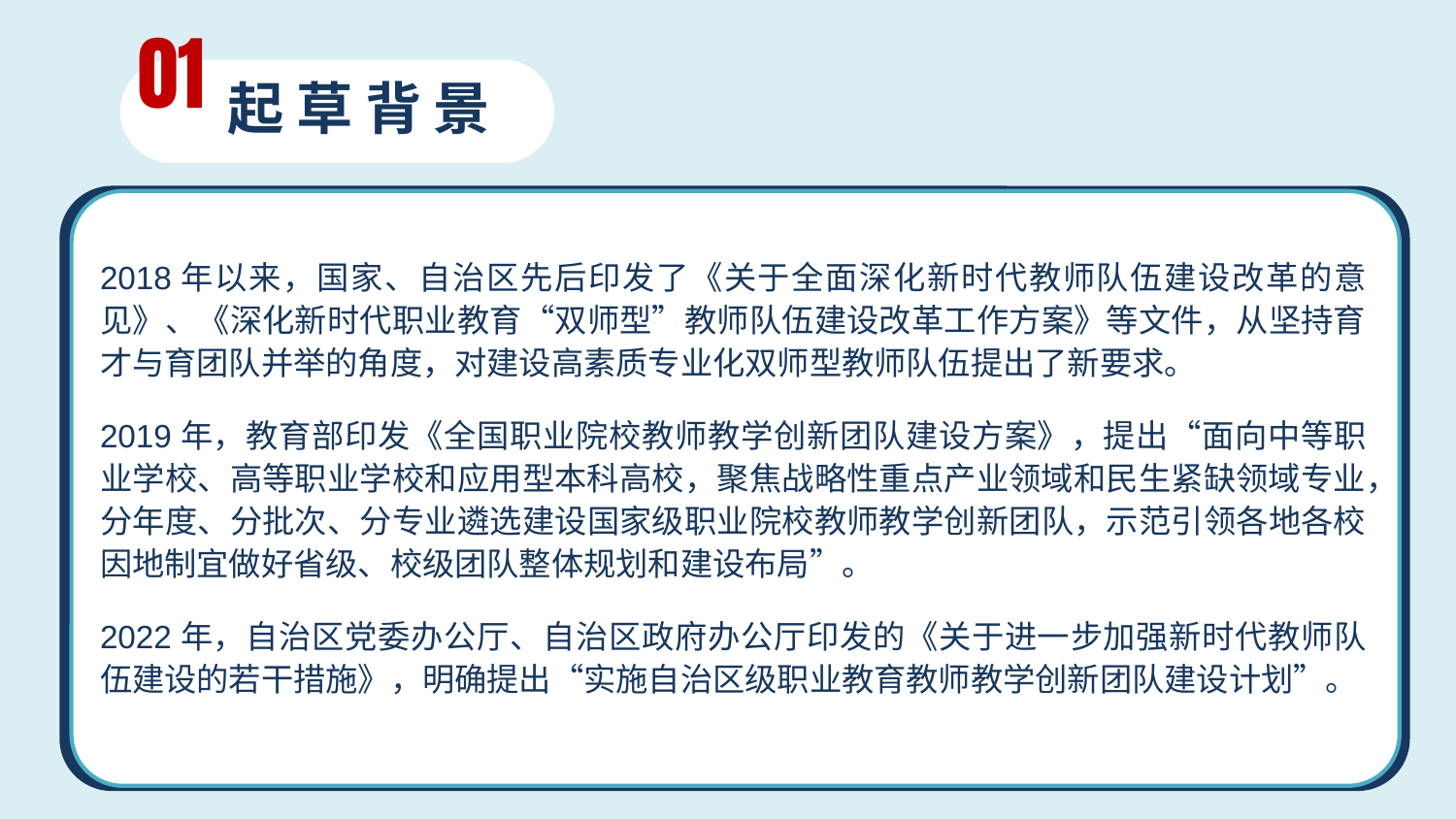

01

起草背景

2018年以来，国家、自治区先后印发了《关于全面深化新时代教师队伍建设改革的意见》、《深化新时代职业教育“双师型”教师队伍建设改革工作方案》等文件，从坚持育才与育团队并举的角度，对建设高素质专业化双师型教师队伍提出了新要求。
2019年，教育部印发《全国职业院校教师教学创新团队建设方案》，提出“面向中等职业学校、高等职业学校和应用型本科高校，聚焦战略性重点产业领域和民生紧缺领域专业，分年度、分批次、分专业遴选建设国家级职业院校教师教学创新团队，示范引领各地各校因地制宜做好省级、校级团队整体规划和建设布局”。
2022年，自治区党委办公厅、自治区政府办公厅印发的《关于进一步加强新时代教师队伍建设的若干措施》，明确提出“实施自治区级职业教育教师教学创新团队建设计划”。